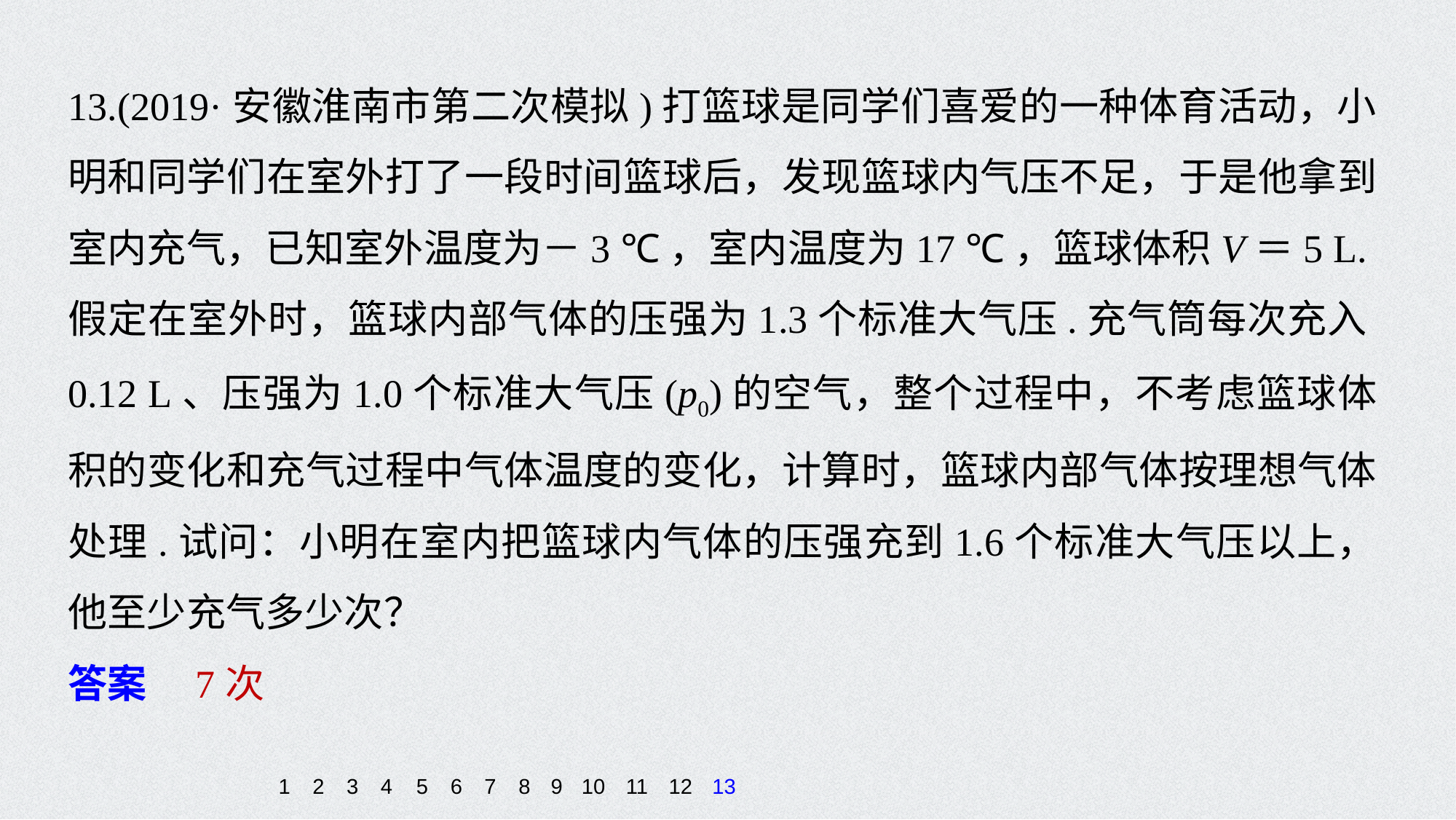

13.(2019·安徽淮南市第二次模拟)打篮球是同学们喜爱的一种体育活动，小明和同学们在室外打了一段时间篮球后，发现篮球内气压不足，于是他拿到室内充气，已知室外温度为－3 ℃，室内温度为17 ℃，篮球体积V＝5 L.假定在室外时，篮球内部气体的压强为1.3个标准大气压.充气筒每次充入0.12 L、压强为1.0个标准大气压(p0)的空气，整个过程中，不考虑篮球体积的变化和充气过程中气体温度的变化，计算时，篮球内部气体按理想气体处理.试问：小明在室内把篮球内气体的压强充到1.6个标准大气压以上，他至少充气多少次？
答案　7次
1
2
3
4
5
6
7
8
9
10
11
12
13